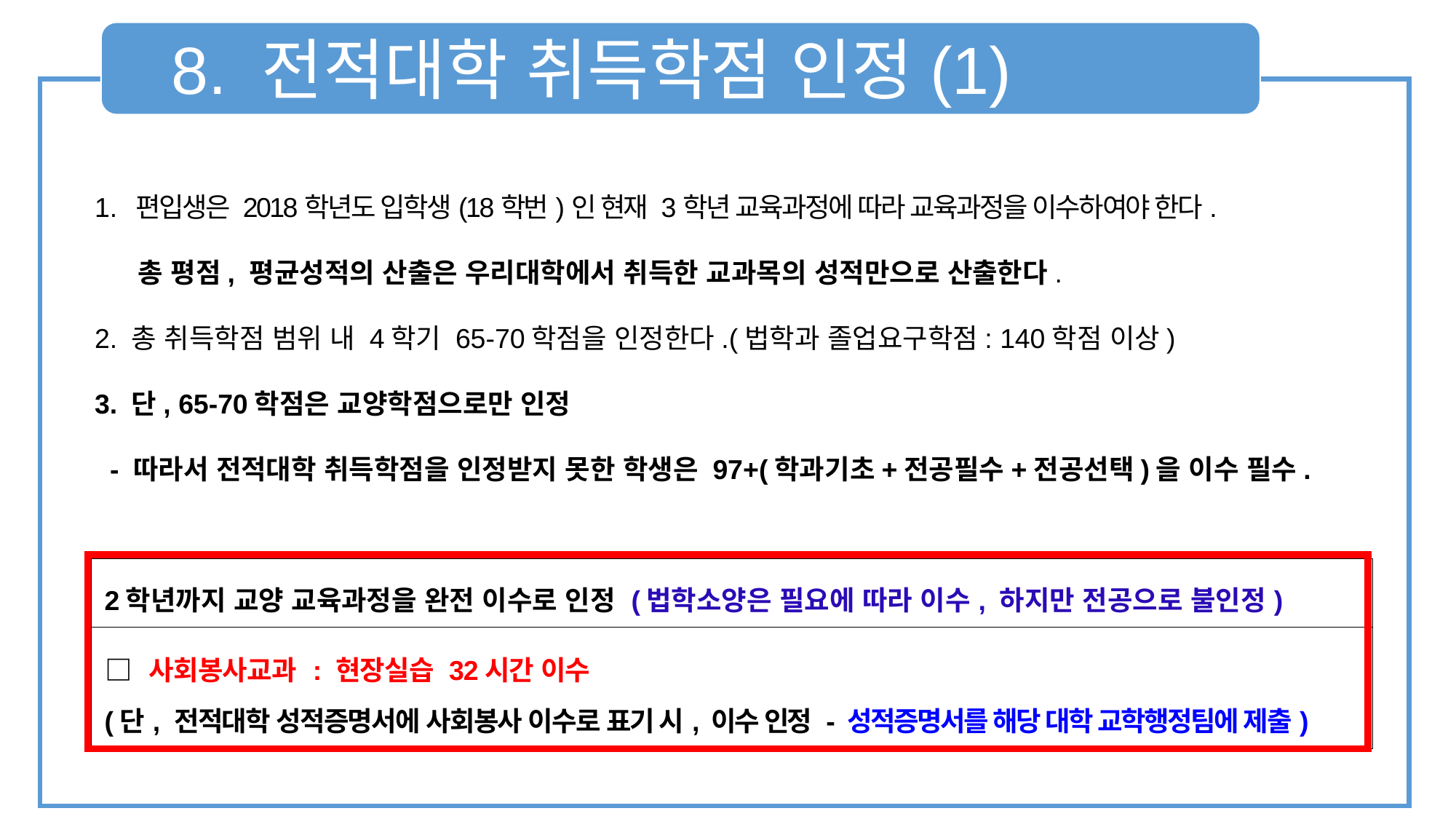

8. 전적대학 취득학점 인정(1)

편입생은 2018학년도 입학생(18학번)인 현재 3학년 교육과정에 따라 교육과정을 이수하여야 한다.
      총 평점, 평균성적의 산출은 우리대학에서 취득한 교과목의 성적만으로 산출한다.
2. 총 취득학점 범위 내 4학기 65-70학점을 인정한다.(법학과 졸업요구학점: 140학점 이상)
3. 단, 65-70학점은 교양학점으로만 인정
  - 따라서 전적대학 취득학점을 인정받지 못한 학생은 97+(학과기초+전공필수+전공선택)을 이수 필수.

| 2학년까지 교양 교육과정을 완전 이수로 인정 (법학소양은 필요에 따라 이수, 하지만 전공으로 불인정) |
| --- |
| □ 사회봉사교과 : 현장실습 32시간 이수 (단, 전적대학 성적증명서에 사회봉사 이수로 표기 시, 이수 인정 - 성적증명서를 해당 대학 교학행정팀에 제출) |